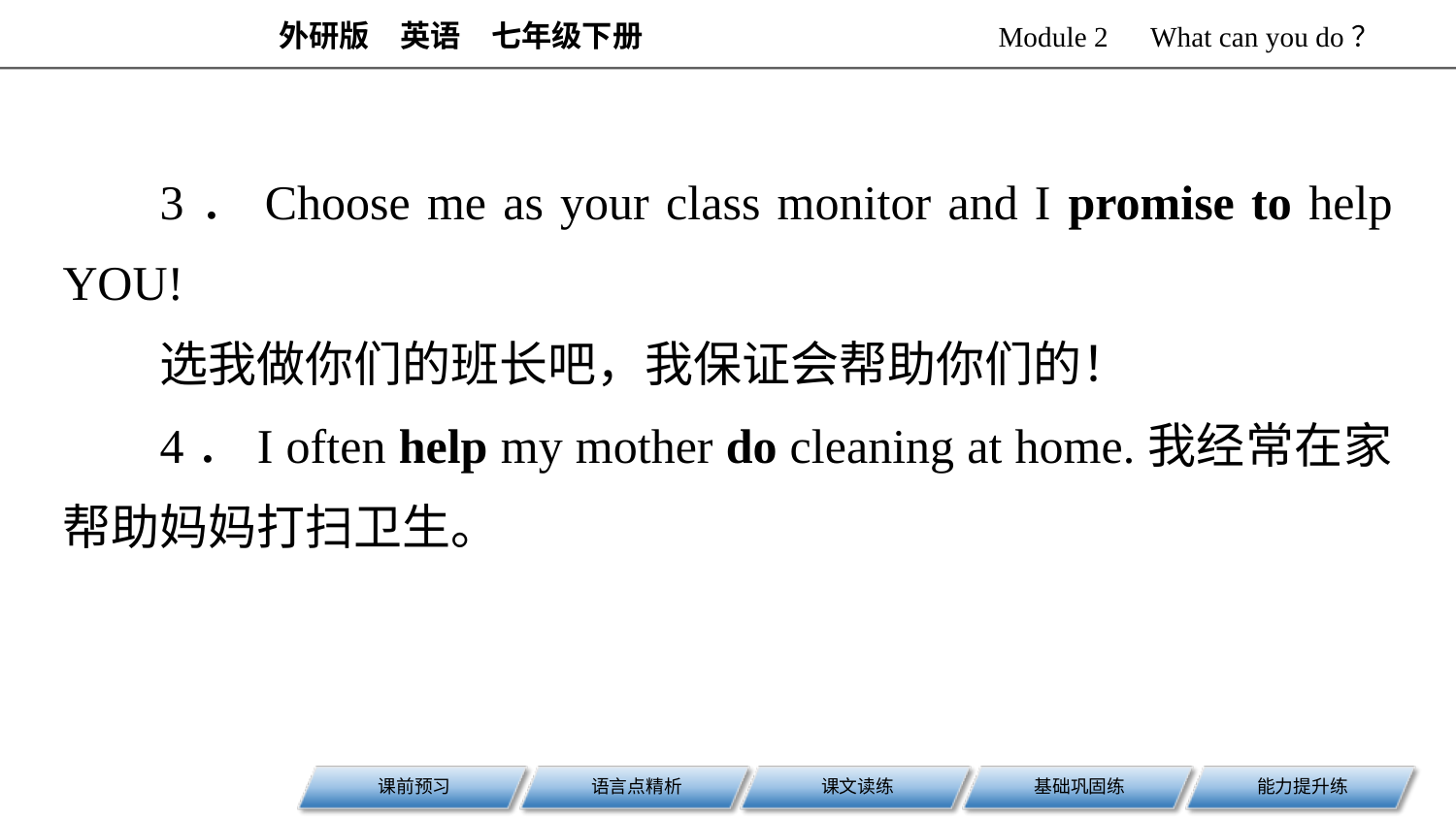

3．Choose me as your class monitor and I promise to help YOU!
选我做你们的班长吧，我保证会帮助你们的！
4．I often help my mother do cleaning at home.我经常在家帮助妈妈打扫卫生。